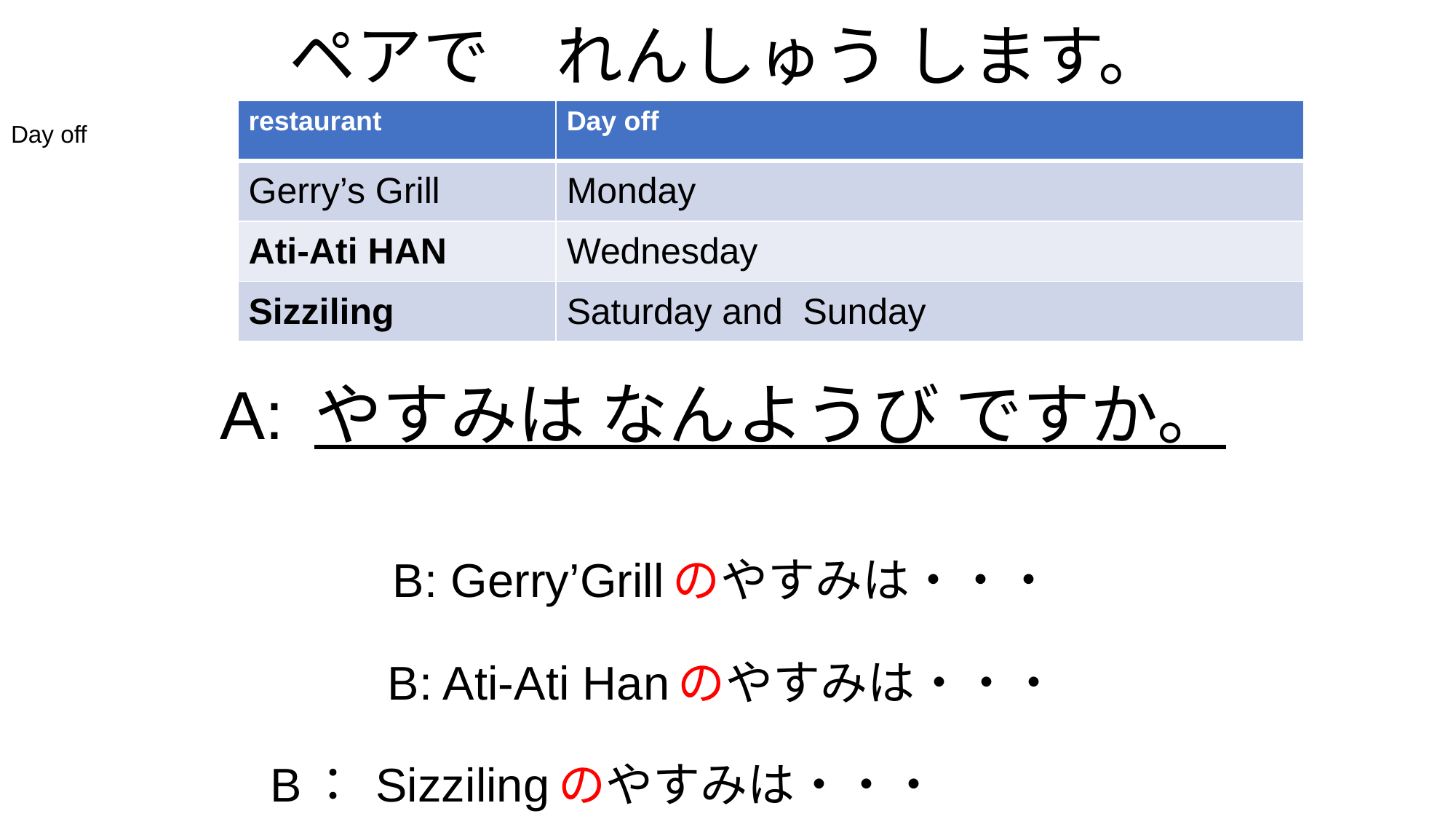

# ペアで　れんしゅう します。
| restaurant | Day off |
| --- | --- |
| Gerry’s Grill | Monday |
| Ati-Ati HAN | Wednesday |
| Sizziling | Saturday and Sunday |
Day off
A: やすみは なんようび ですか。
B: Gerry’Grillのやすみは・・・
B: Ati-Ati Hanのやすみは・・・
B： Sizzilingのやすみは・・・